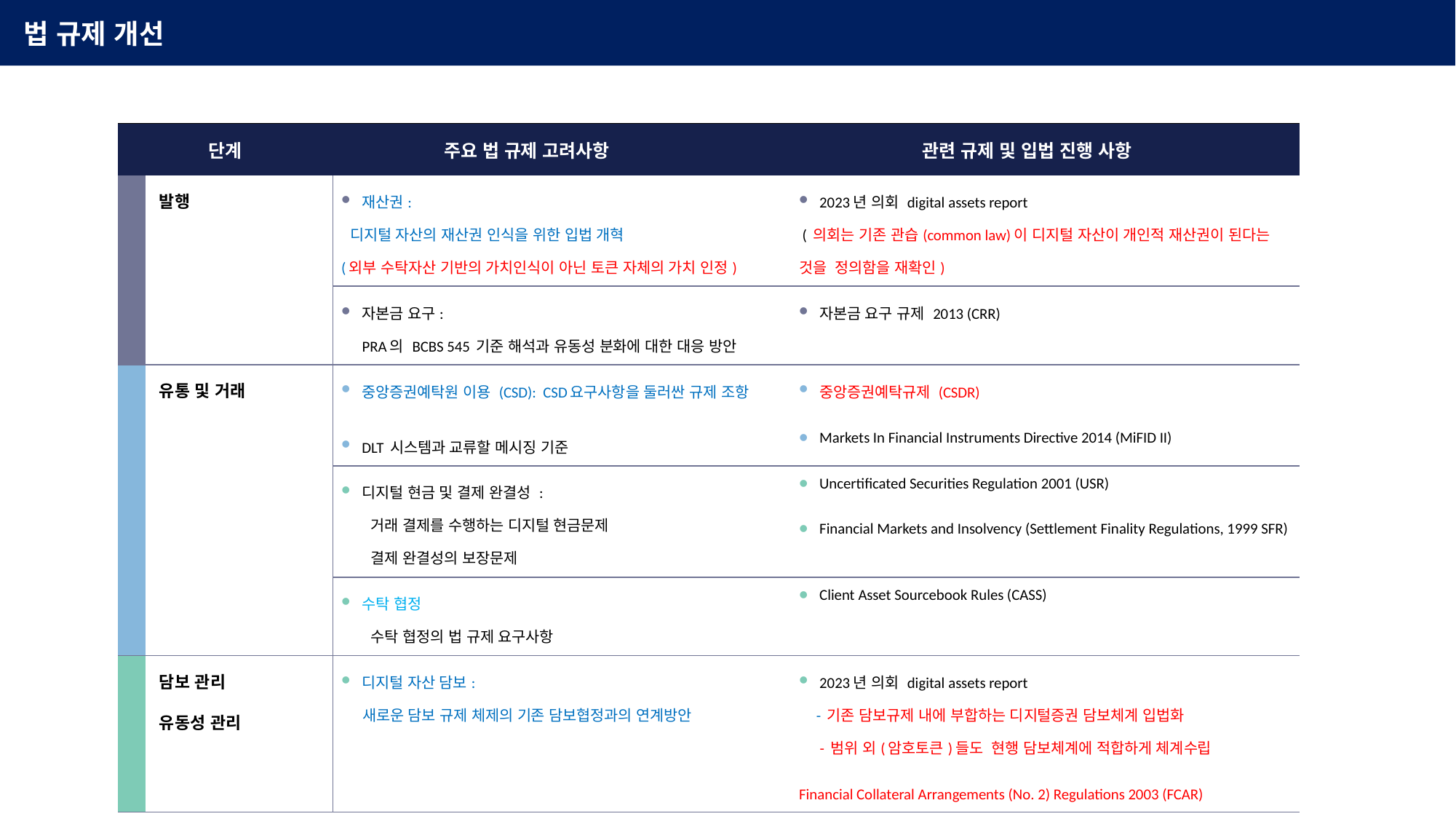

법 규제 개선
| 단계 |  | 주요 법 규제 고려사항 | 관련 규제 및 입법 진행 사항 |
| --- | --- | --- | --- |
|  | 발행 | 재산권: 디지털 자산의 재산권 인식을 위한 입법 개혁 (외부 수탁자산 기반의 가치인식이 아닌 토큰 자체의 가치 인정) | 2023년 의회 digital assets report ( 의회는 기존 관습(common law)이 디지털 자산이 개인적 재산권이 된다는 것을 정의함을 재확인) |
|  |  | 자본금 요구: PRA의 BCBS 545 기준 해석과 유동성 분화에 대한 대응 방안 | 자본금 요구 규제 2013 (CRR) |
|  | 유통 및 거래 | 중앙증권예탁원 이용 (CSD): CSD요구사항을 둘러싼 규제 조항 DLT 시스템과 교류할 메시징 기준 | 중앙증권예탁규제 (CSDR) Markets In Financial Instruments Directive 2014 (MiFID II) |
|  |  | 디지털 현금 및 결제 완결성 : 거래 결제를 수행하는 디지털 현금문제 결제 완결성의 보장문제 | Uncertificated Securities Regulation 2001 (USR) Financial Markets and Insolvency (Settlement Finality Regulations, 1999 SFR) |
|  |  | 수탁 협정 수탁 협정의 법 규제 요구사항 | Client Asset Sourcebook Rules (CASS) |
|  | 담보 관리 유동성 관리 | 디지털 자산 담보: 새로운 담보 규제 체제의 기존 담보협정과의 연계방안 | 2023년 의회 digital assets report - 기존 담보규제 내에 부합하는 디지털증권 담보체계 입법화 - 범위 외(암호토큰)들도 현행 담보체계에 적합하게 체계수립 Financial Collateral Arrangements (No. 2) Regulations 2003 (FCAR) |